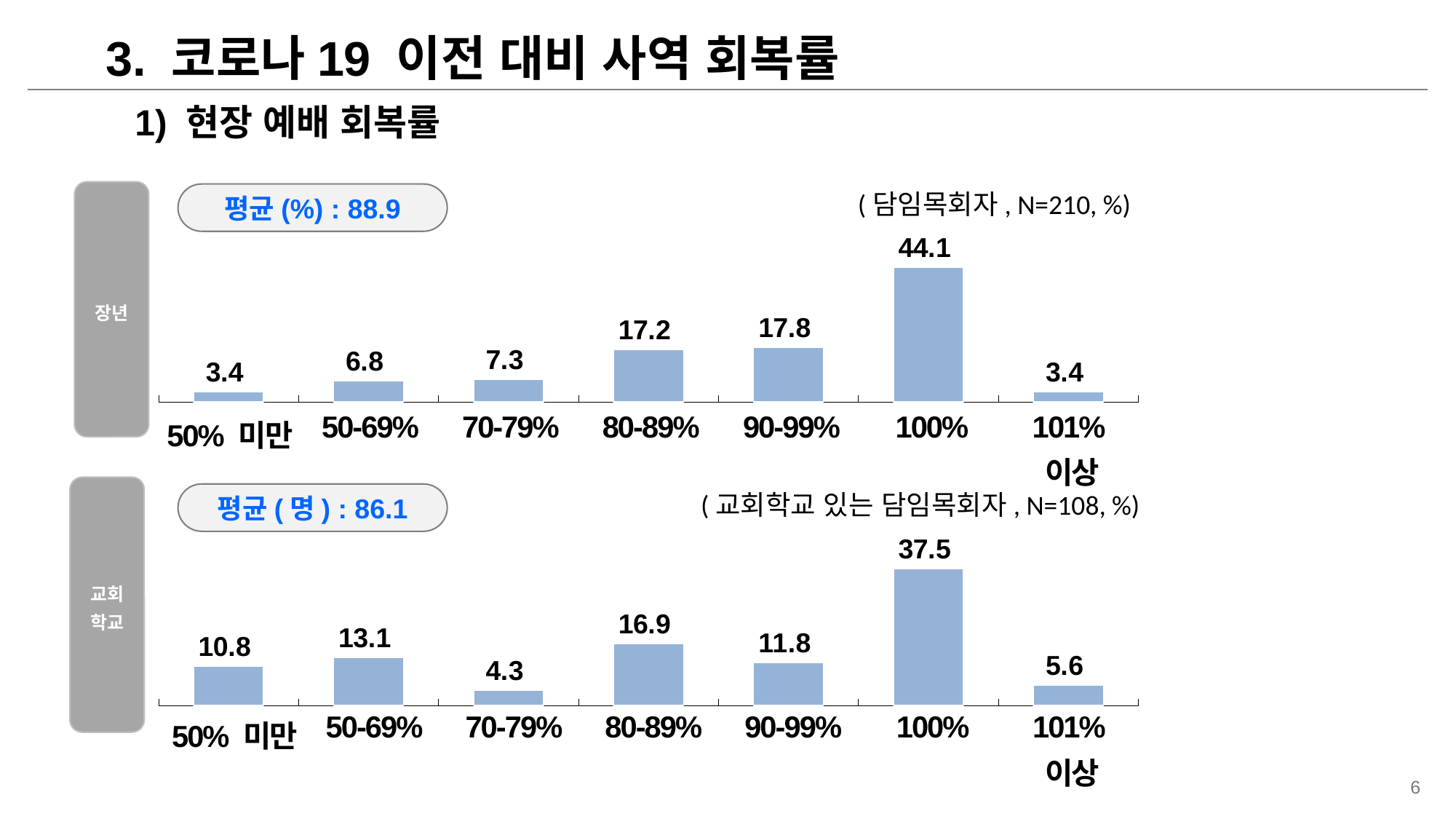

3. 코로나19 이전 대비 사역 회복률
1) 현장 예배 회복률
장년
(담임목회자, N=210, %)
평균(%) : 88.9

### Chart

| Category | 개신교인 |
|---|---|
| 50% 미만 | 50-69% | 70-79% | 80-89% | 90-99% | 100% | 101% 이상 |
| --- | --- | --- | --- | --- | --- | --- |
교회
학교
(교회학교 있는 담임목회자, N=108, %)
평균(명) : 86.1

### Chart

| Category | 개신교인 |
|---|---|
| 50% 미만 | 50-69% | 70-79% | 80-89% | 90-99% | 100% | 101% 이상 |
| --- | --- | --- | --- | --- | --- | --- |